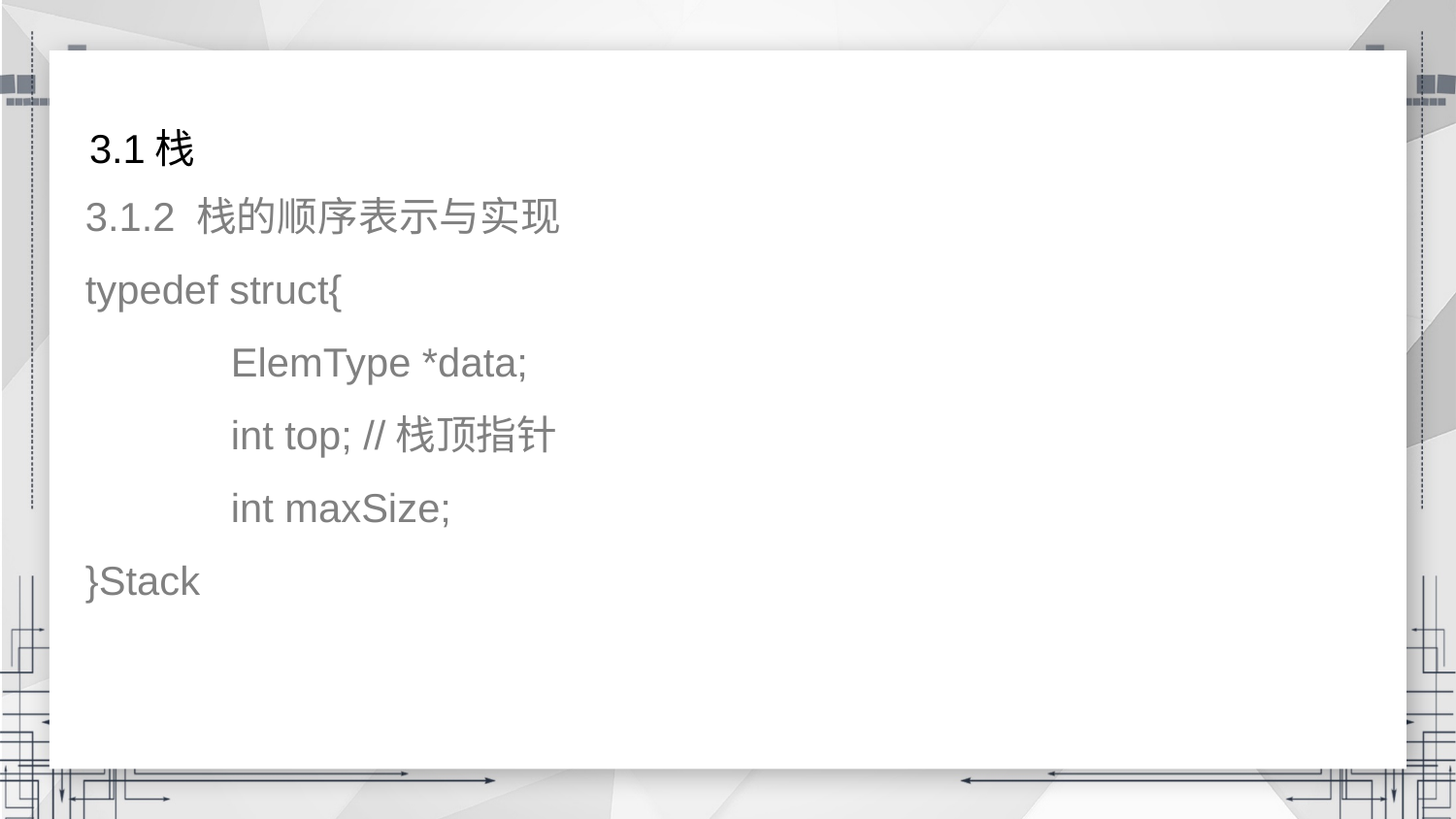

3.1栈
3.1.2 栈的顺序表示与实现
typedef struct{
	ElemType *data;
	int top; //栈顶指针
	int maxSize;
}Stack